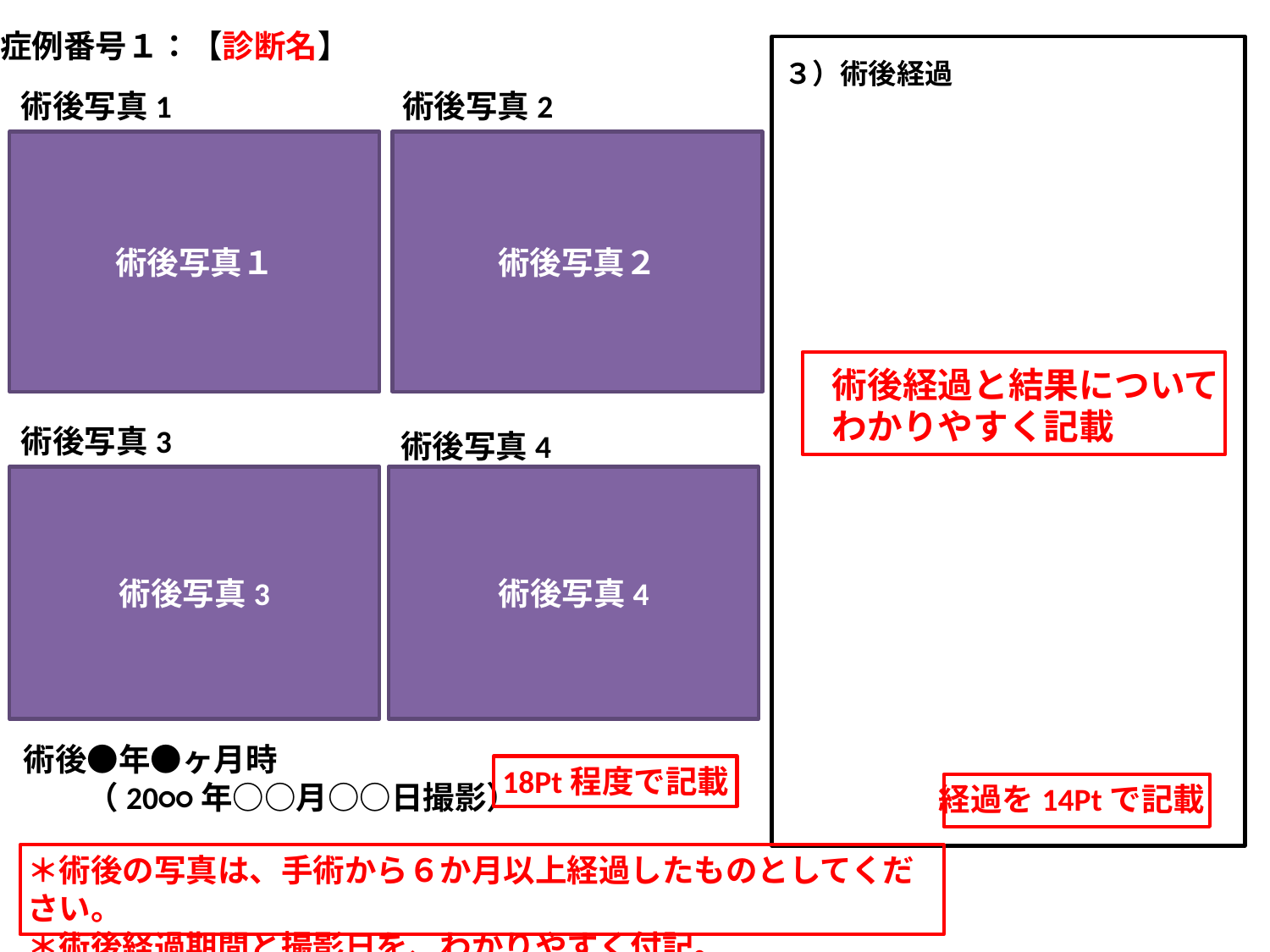

症例番号１：【診断名】

３）術後経過
術後写真1
術後写真2
術後写真１
術後写真２

術後経過と結果について
わかりやすく記載
術後写真3
術後写真4
術後写真3
術後写真4
術後●年●ヶ月時
　　（20○○年○○月○○日撮影）
18Pt程度で記載

経過を14Ptで記載

＊術後の写真は、手術から６か月以上経過したものとしてください。
＊術後経過期間と撮影日を、わかりやすく付記。